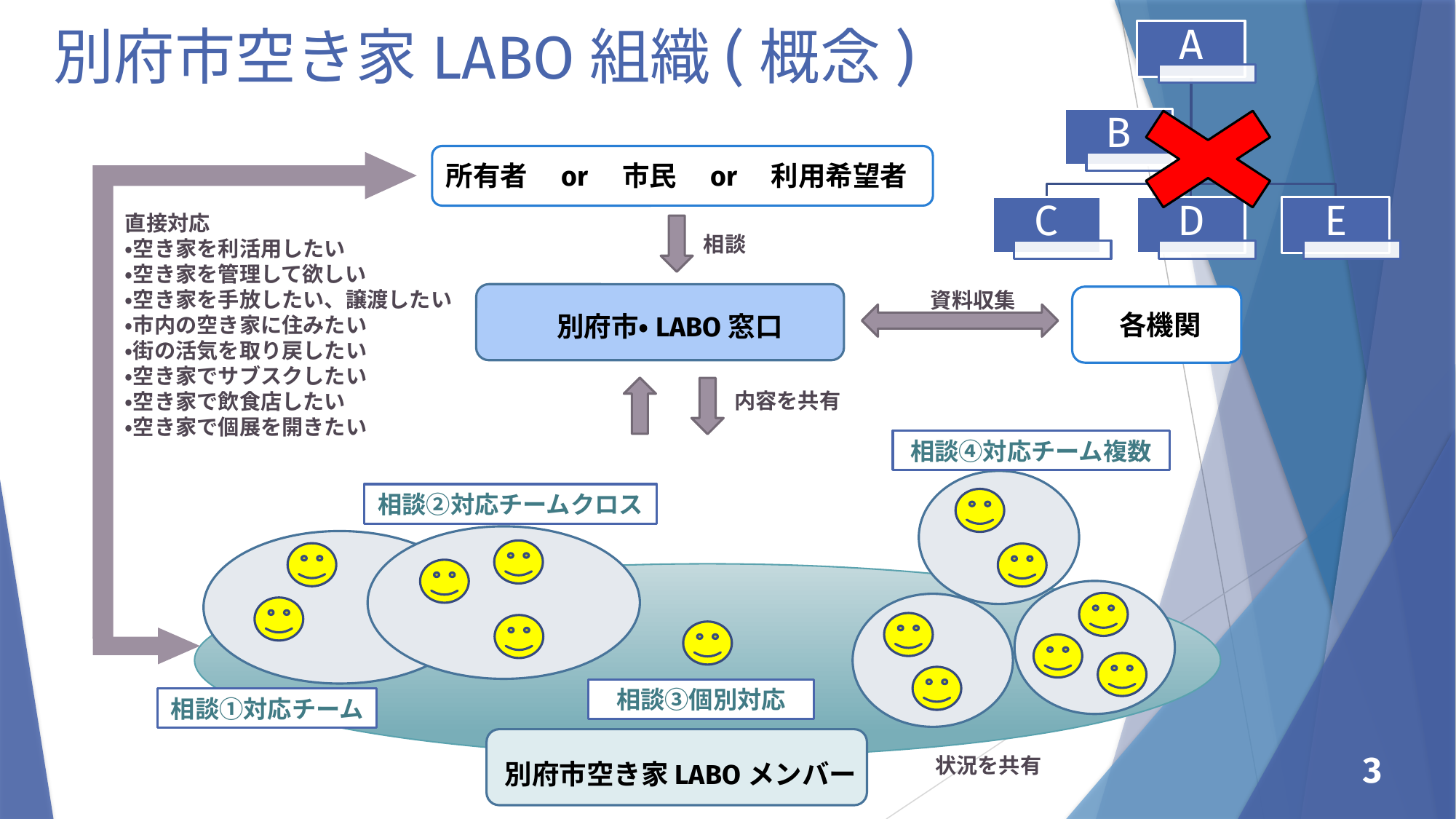

A

C

D

E

B

別府市空き家LABO組織(概念)

所有者　or　市民　or　利用希望者
直接対応
・空き家を利活用したい
・空き家を管理して欲しい
・空き家を手放したい、譲渡したい
・市内の空き家に住みたい
・街の活気を取り戻したい
・空き家でサブスクしたい
・空き家で飲食店したい
・空き家で個展を開きたい
相談

資料収集

各機関
別府市・LABO窓口

内容を共有

相談④対応チーム複数

相談②対応チームクロス

相談③個別対応
相談①対応チーム

状況を共有
3
別府市空き家LABOメンバー